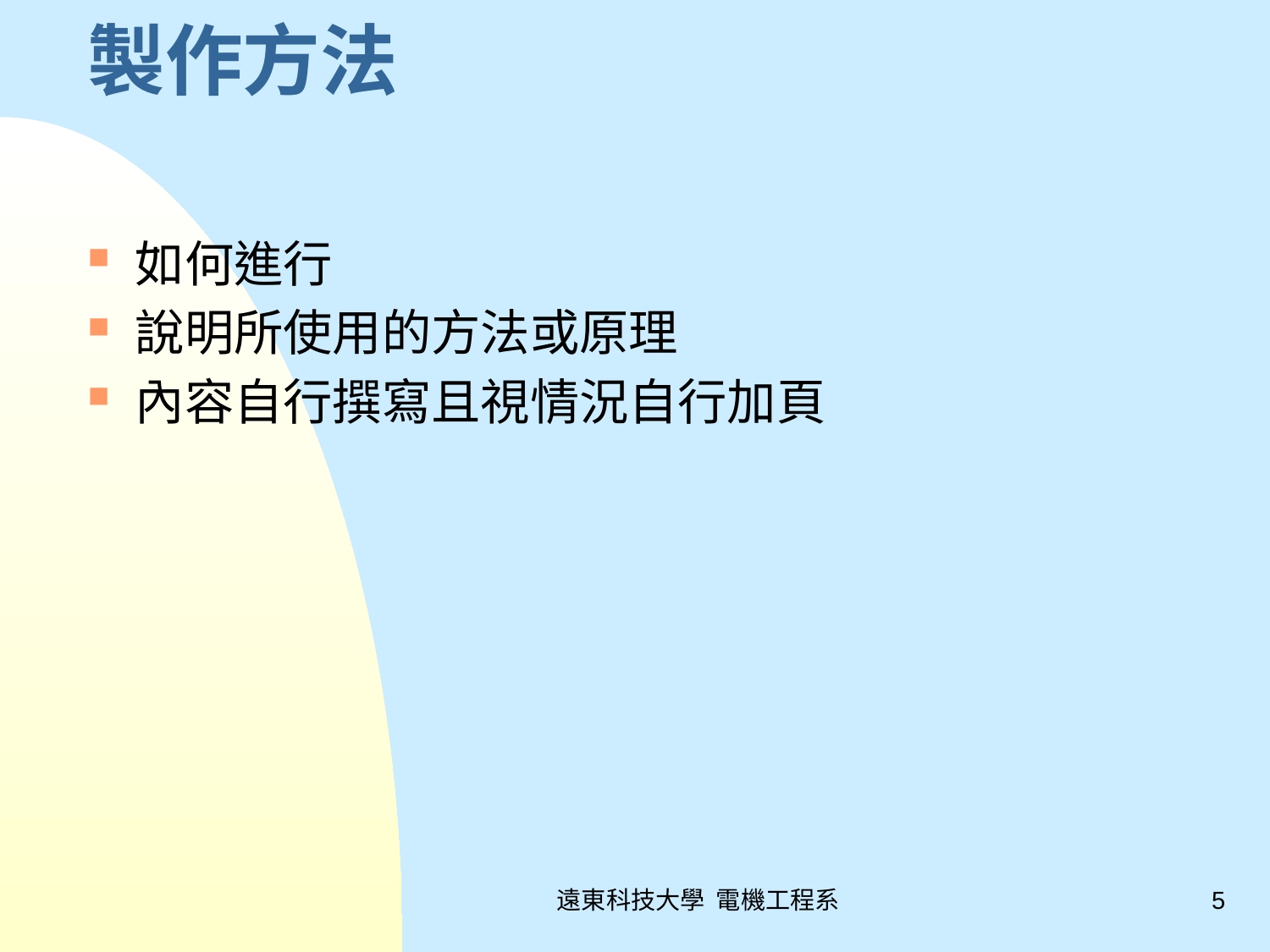

# 製作方法
如何進行
說明所使用的方法或原理
內容自行撰寫且視情況自行加頁
遠東科技大學  電機工程系
5